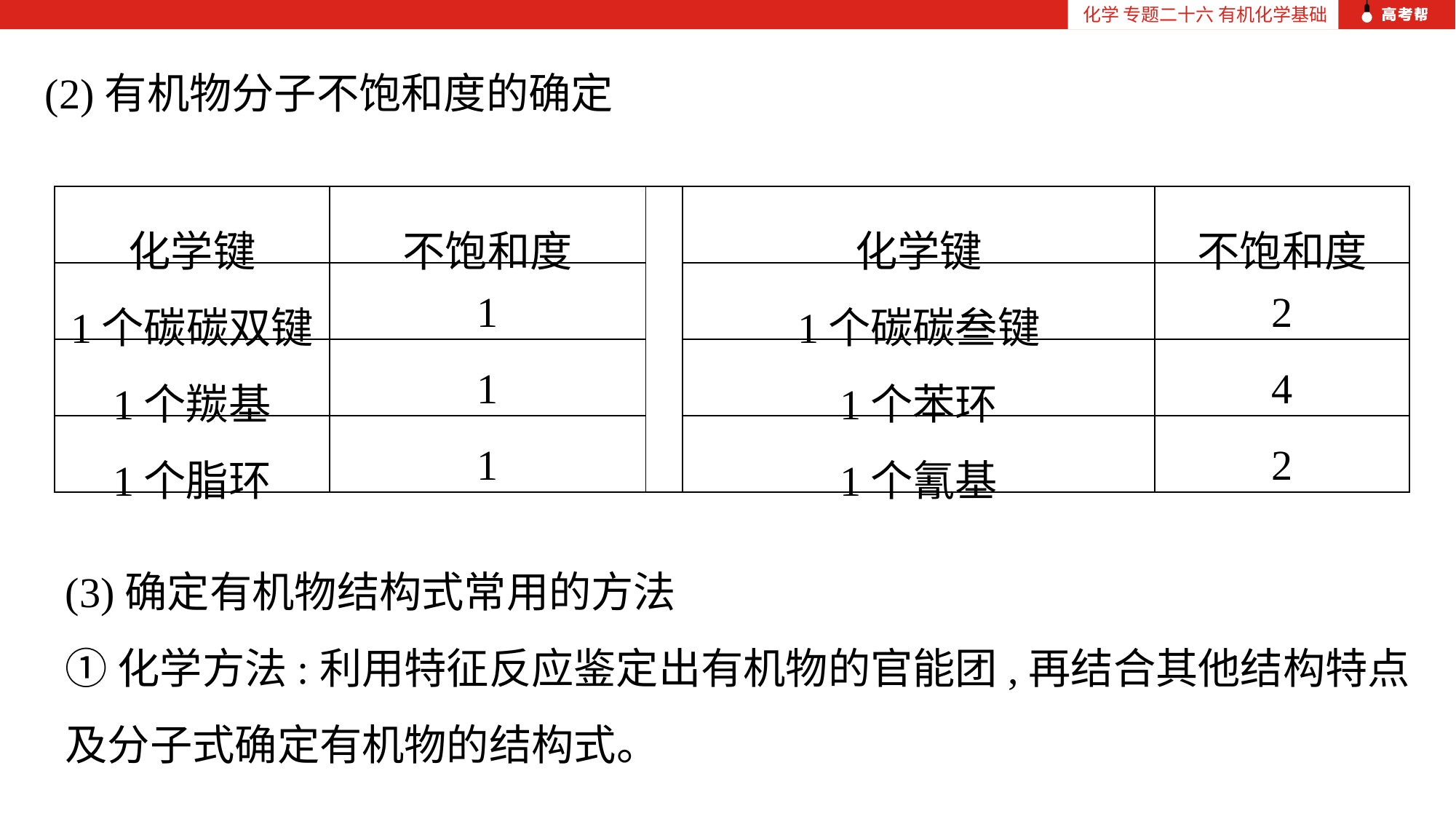

化学 专题二十六 有机化学基础
(2)有机物分子不饱和度的确定
| 化学键 | 不饱和度 |  | 化学键 | 不饱和度 |
| --- | --- | --- | --- | --- |
| 1个碳碳双键 | 1 |  | 1个碳碳叁键 | 2 |
| 1个羰基 | 1 |  | 1个苯环 | 4 |
| 1个脂环 | 1 |  | 1个氰基 | 2 |
(3)确定有机物结构式常用的方法
①化学方法:利用特征反应鉴定出有机物的官能团,再结合其他结构特点及分子式确定有机物的结构式。